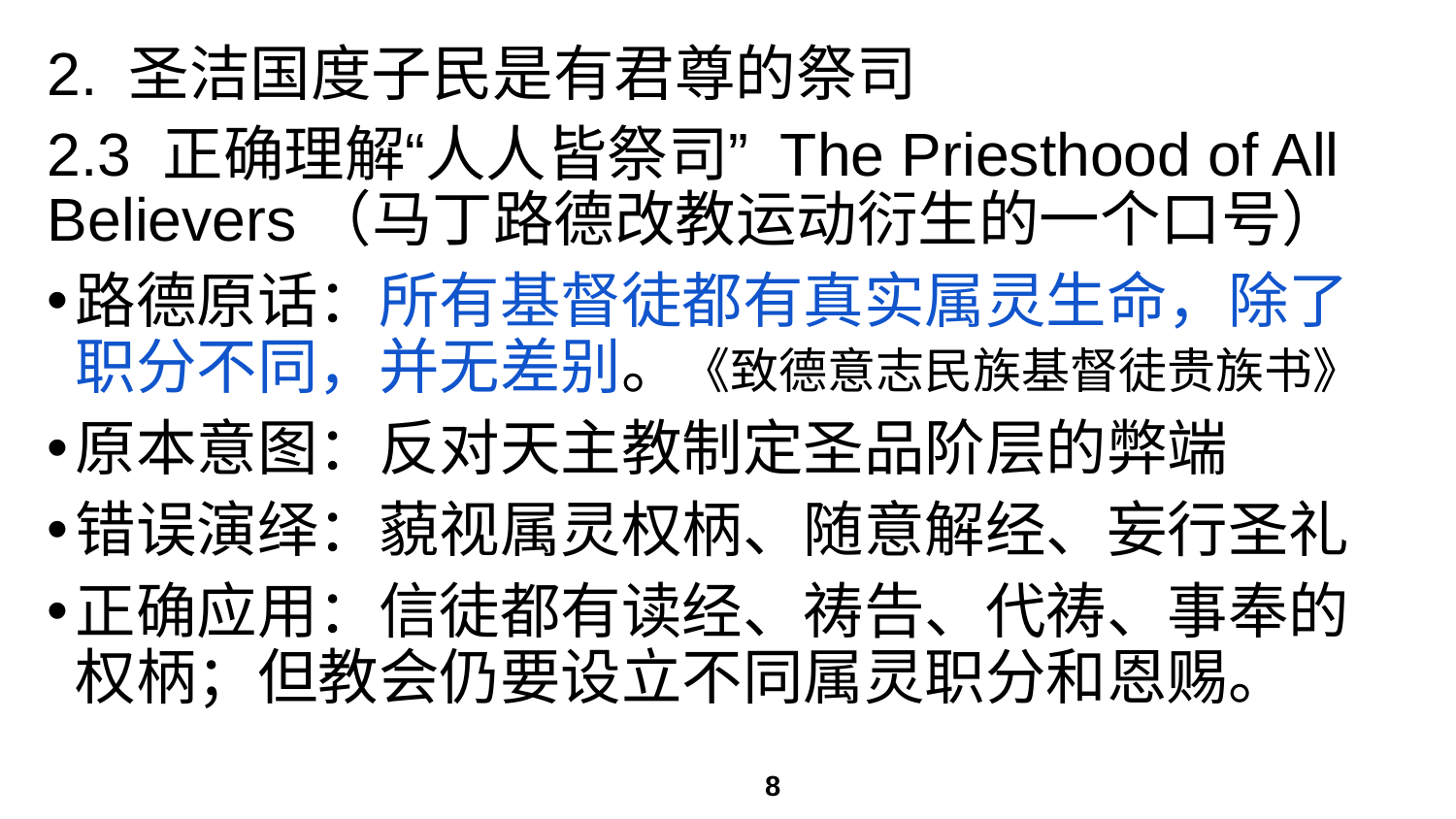

# 2. 圣洁国度子民是有君尊的祭司
2.3 正确理解“人人皆祭司” The Priesthood of All Believers（马丁路德改教运动衍生的一个口号）
路德原话：所有基督徒都有真实属灵生命，除了职分不同，并无差别。《致德意志民族基督徒贵族书》
原本意图：反对天主教制定圣品阶层的弊端
错误演绎：藐视属灵权柄、随意解经、妄行圣礼
正确应用：信徒都有读经、祷告、代祷、事奉的权柄；但教会仍要设立不同属灵职分和恩赐。
8